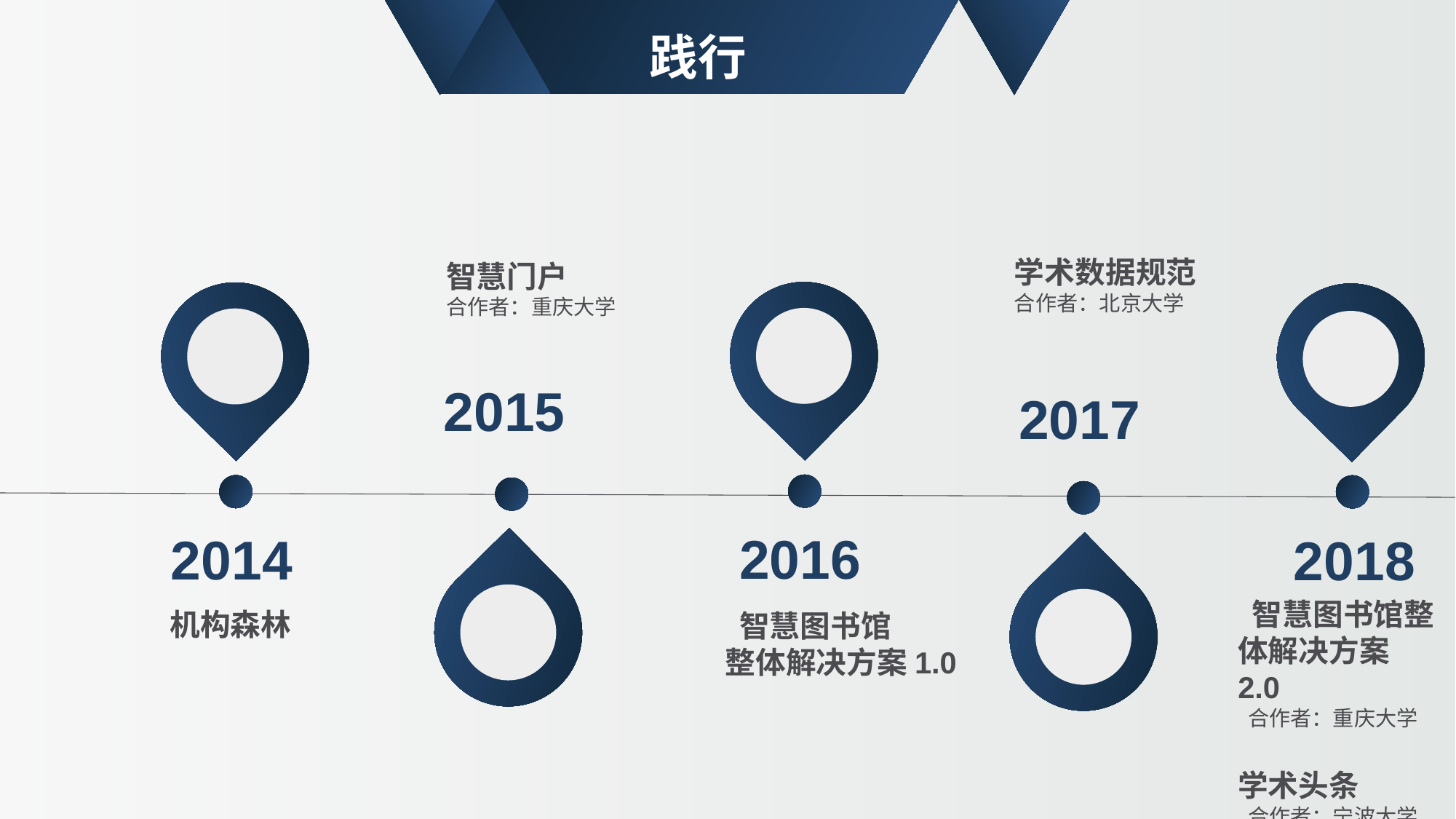

践行
学术数据规范
合作者：北京大学
智慧门户
合作者：重庆大学

2016

2014

2015

2017

2018

 智慧图书馆整体解决方案  2.0
 合作者：重庆大学

学术头条
 合作者：宁波大学
机构森林
 智慧图书馆
整体解决方案1.0